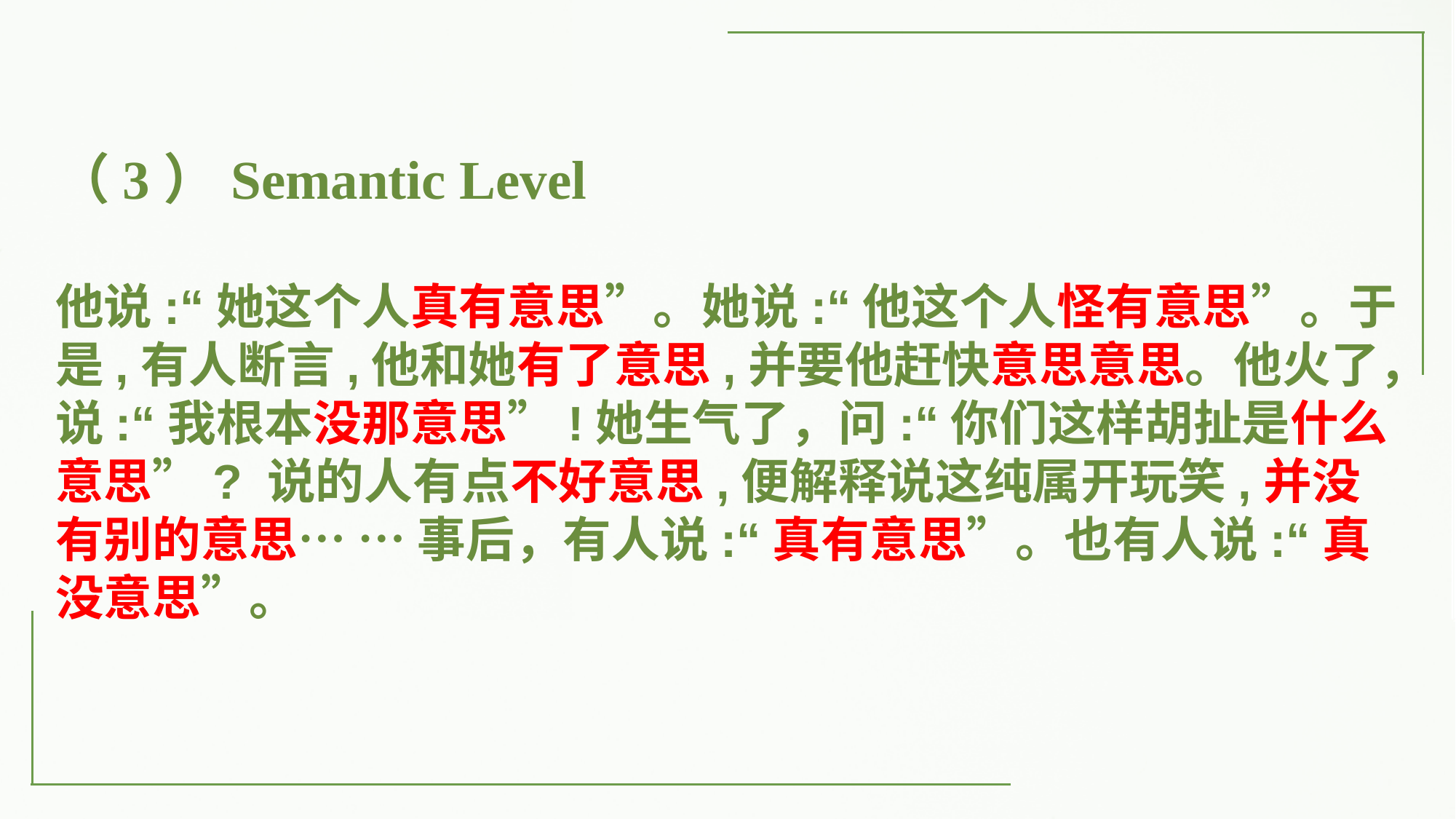

（3）Semantic Level

他说:“她这个人真有意思”。她说:“他这个人怪有意思”。于是,有人断言,他和她有了意思,并要他赶快意思意思。他火了，说:“我根本没那意思”!她生气了，问:“你们这样胡扯是什么意思”? 说的人有点不好意思,便解释说这纯属开玩笑,并没有别的意思… … 事后，有人说:“真有意思”。也有人说:“真没意思”。